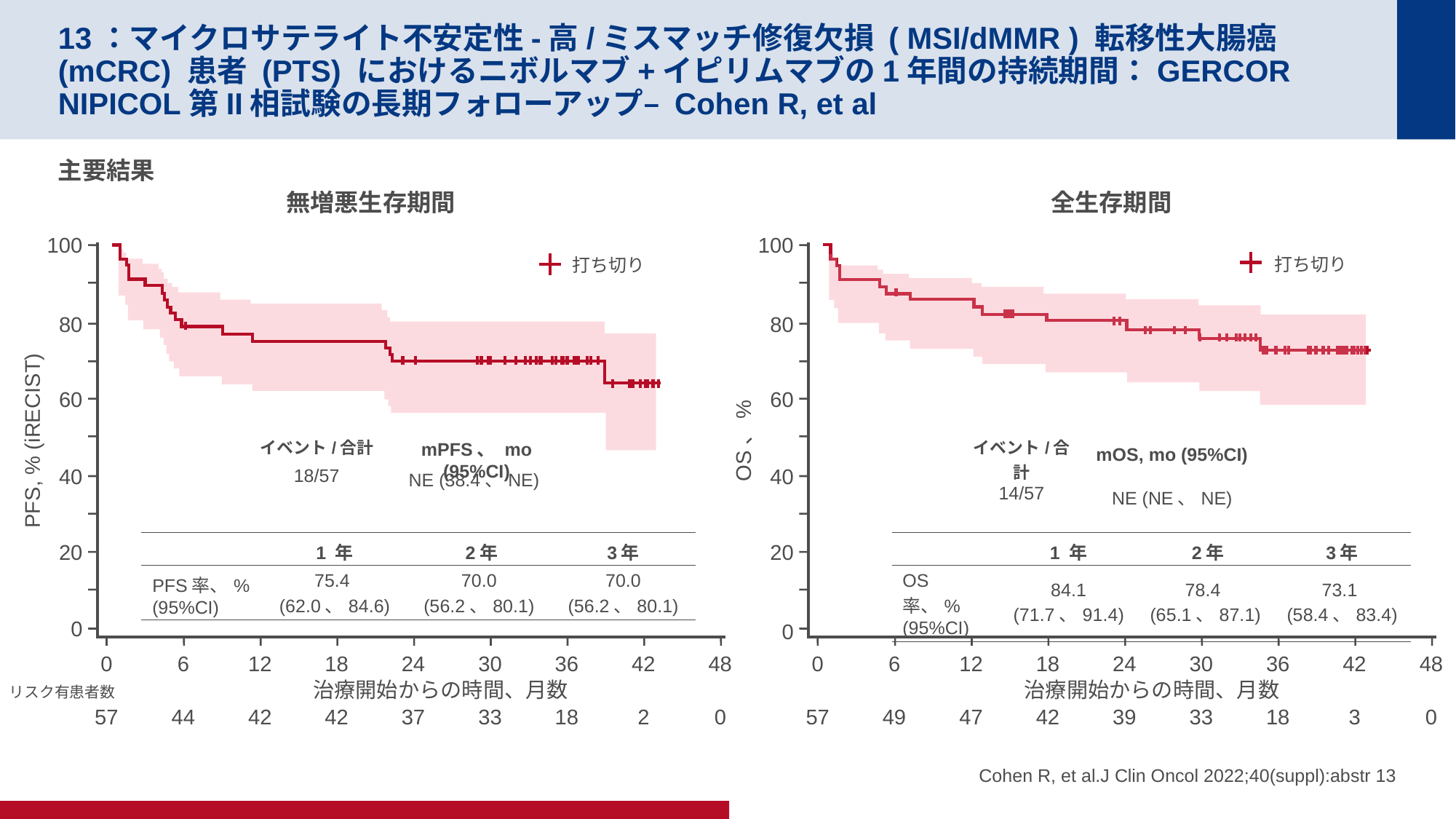

# 13：マイクロサテライト不安定性-高/ミスマッチ修復欠損 ( MSI/dMMR ) 転移性大腸癌 (mCRC) 患者 (PTS) におけるニボルマブ+イピリムマブの1年間の持続期間：GERCOR NIPICOL第II相試験の長期フォローアップ– Cohen R, et al
主要結果
無増悪生存期間
全生存期間
100

打ち切り

0
6
12
18
24
30
36
42
48
治療開始からの時間、月数
リスク有患者数
57
44
42
42
37
33
18
2
0

80

60

PFS, % (iRECIST)
40

20

100

打ち切り

0
6
12
18
24
30
36
42
48
治療開始からの時間、月数
57
49
47
42
39
33
18
3
0

80

60

OS、%
40

20

| イベント/合計 | mPFS、 mo (95%CI) |
| --- | --- |
| 18/57 | NE (38.4、NE) |
| イベント/合計 | mOS, mo (95%CI) |
| --- | --- |
| 14/57 | NE (NE、NE) |
|  | 1 年 | 2年 | 3年 |
| --- | --- | --- | --- |
| PFS率、% (95%CI) | 75.4 (62.0、84.6) | 70.0 (56.2、80.1) | 70.0 (56.2、80.1) |
|  | 1 年 | 2年 | 3年 |
| --- | --- | --- | --- |
| OS率、% (95%CI) | 84.1 (71.7、91.4) | 78.4 (65.1、87.1) | 73.1 (58.4、83.4) |

0
0
Cohen R, et al.J Clin Oncol 2022;40(suppl):abstr 13